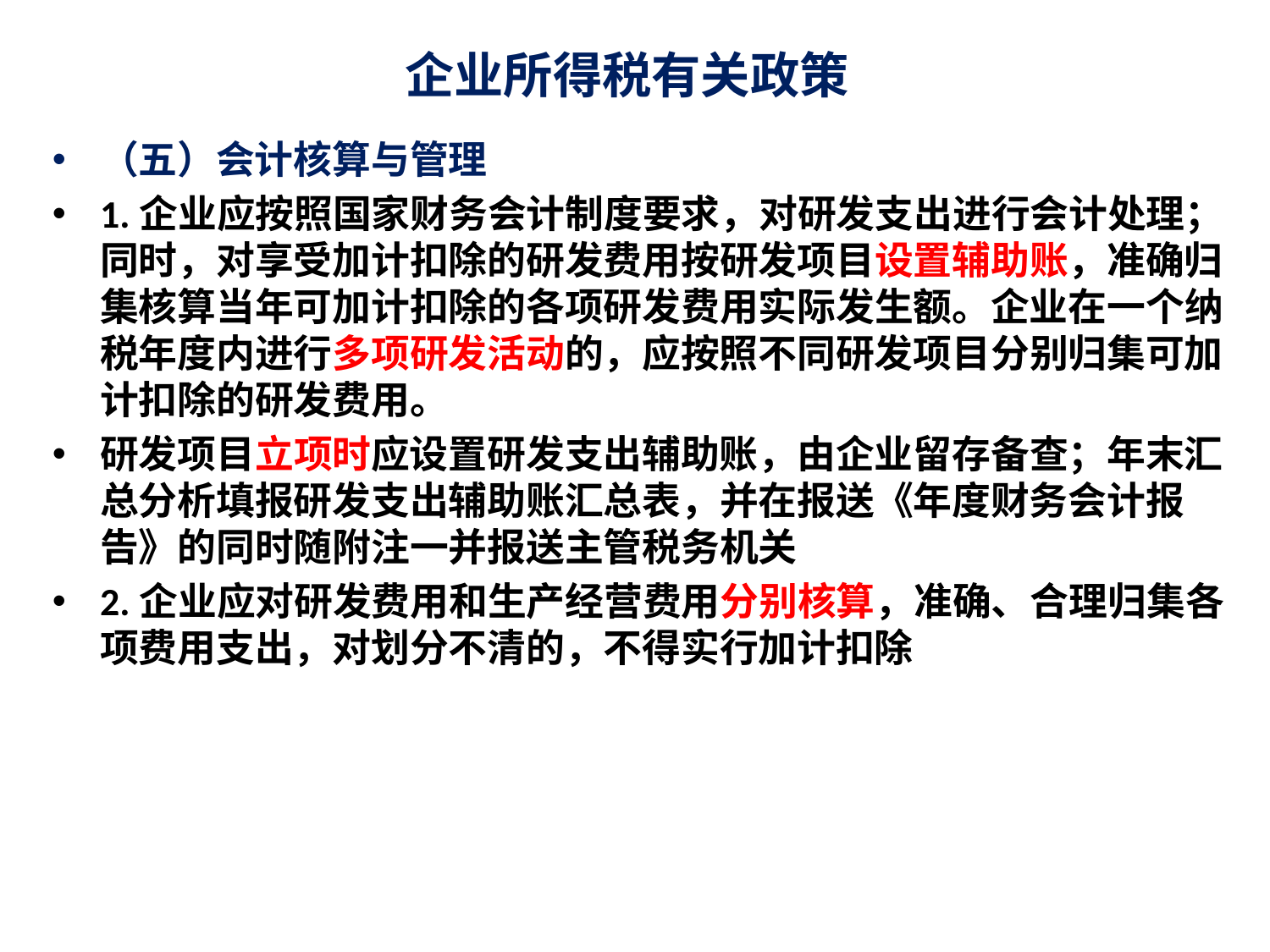

# 企业所得税有关政策
（五）会计核算与管理
1.企业应按照国家财务会计制度要求，对研发支出进行会计处理；同时，对享受加计扣除的研发费用按研发项目设置辅助账，准确归集核算当年可加计扣除的各项研发费用实际发生额。企业在一个纳税年度内进行多项研发活动的，应按照不同研发项目分别归集可加计扣除的研发费用。
研发项目立项时应设置研发支出辅助账，由企业留存备查；年末汇总分析填报研发支出辅助账汇总表，并在报送《年度财务会计报告》的同时随附注一并报送主管税务机关
2.企业应对研发费用和生产经营费用分别核算，准确、合理归集各项费用支出，对划分不清的，不得实行加计扣除